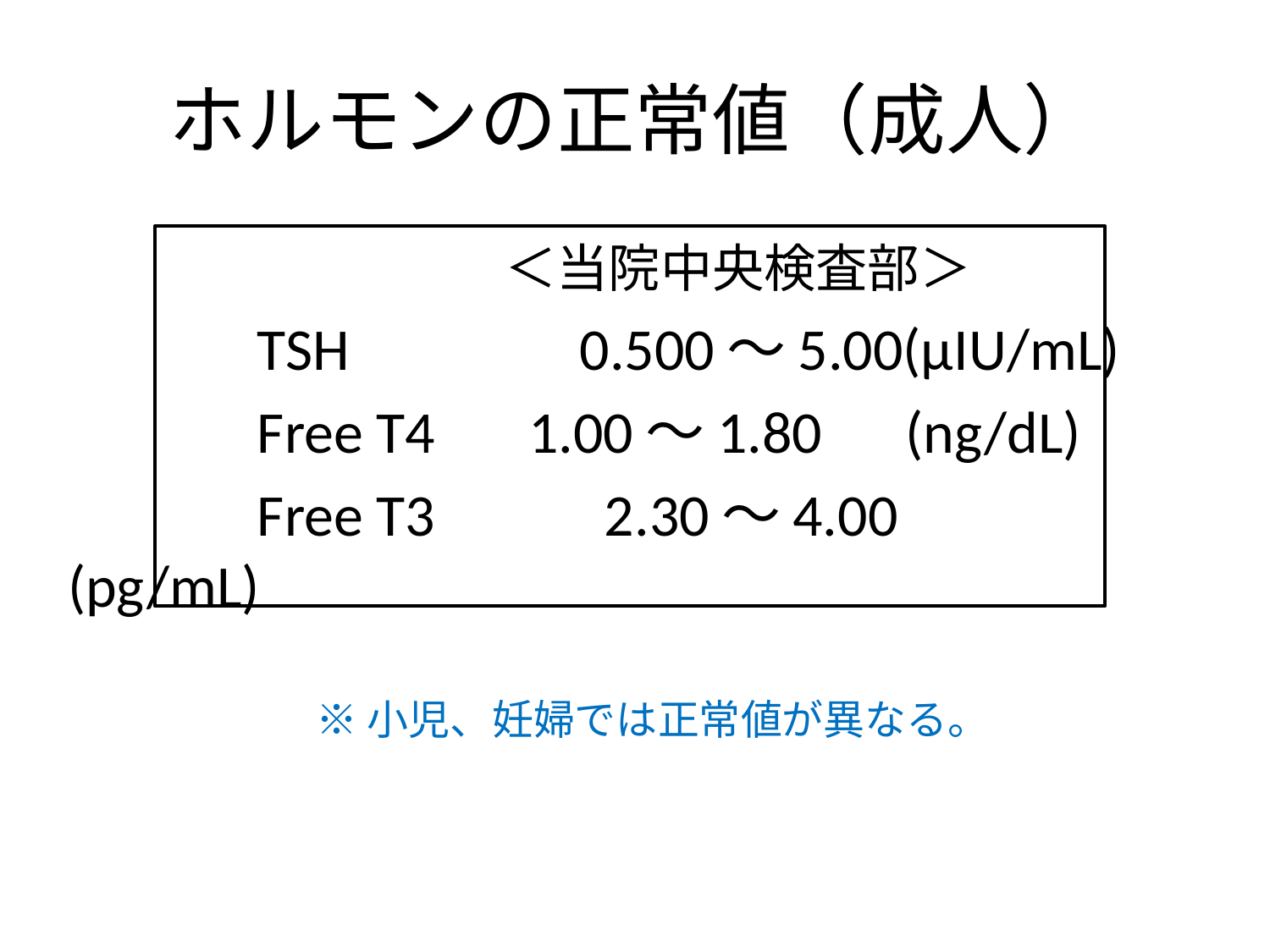

# ホルモンの正常値（成人）
　　　　　　　　＜当院中央検査部＞
　　　TSH          　 0.500～5.00(μIU/mL)
　　　Free T4       1.00～1.80　(ng/dL)
　　　Free T3　　  2.30～4.00　(pg/mL)

　　　　　　※ 小児、妊婦では正常値が異なる。